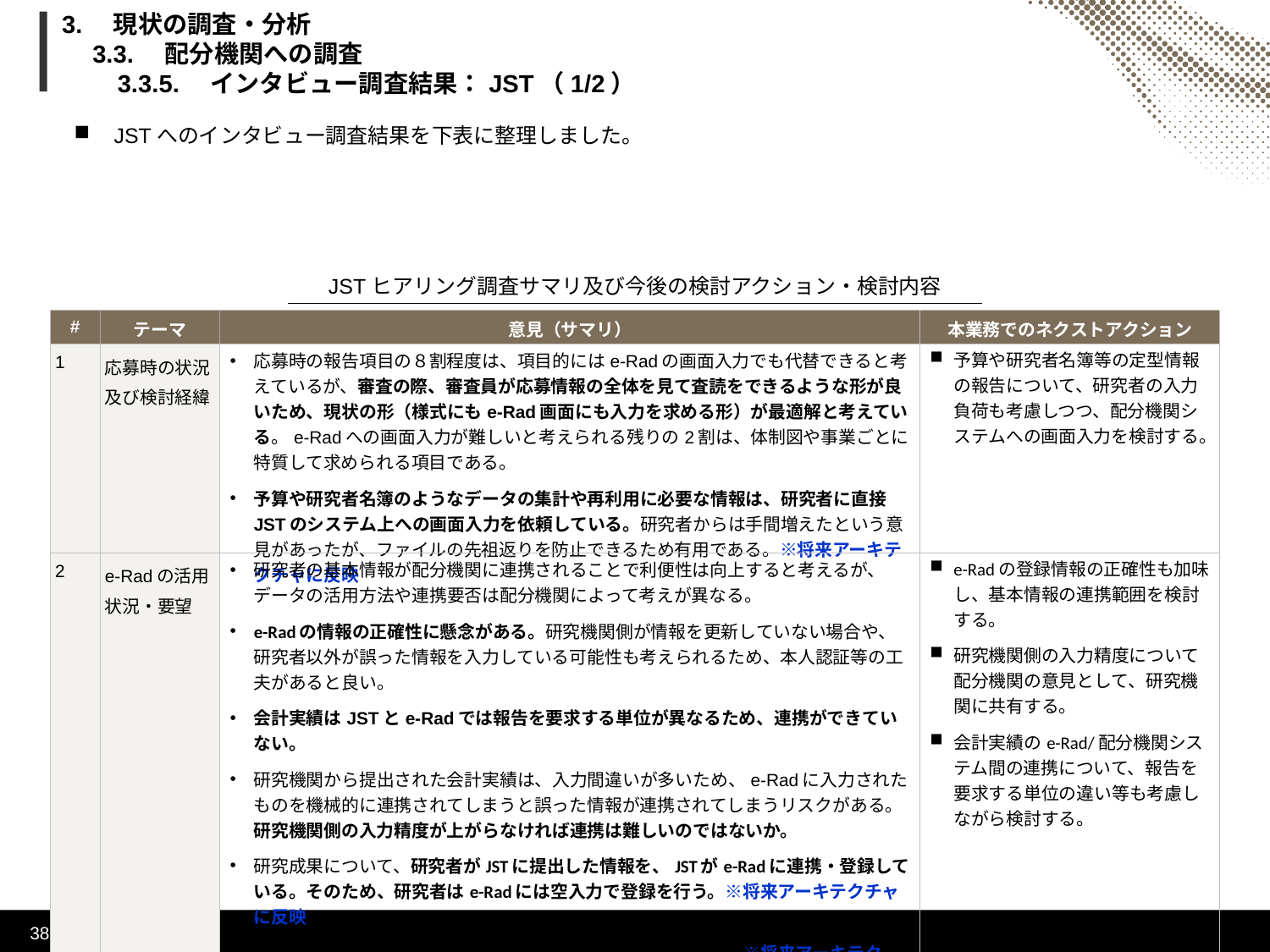

# 3.　現状の調査・分析 　3.3.　配分機関への調査 　　3.3.5.　インタビュー調査結果：JST（1/2）
JSTへのインタビュー調査結果を下表に整理しました。
JSTヒアリング調査サマリ及び今後の検討アクション・検討内容
| # | テーマ | 意見（サマリ） | 本業務でのネクストアクション |
| --- | --- | --- | --- |
| 1 | 応募時の状況及び検討経緯 | 応募時の報告項目の８割程度は、項目的にはe-Radの画面入力でも代替できると考えているが、審査の際、審査員が応募情報の全体を見て査読をできるような形が良いため、現状の形（様式にもe-Rad画面にも入力を求める形）が最適解と考えている。e-Radへの画面入力が難しいと考えられる残りの2割は、体制図や事業ごとに特質して求められる項目である。 予算や研究者名簿のようなデータの集計や再利用に必要な情報は、研究者に直接JSTのシステム上への画面入力を依頼している。研究者からは手間増えたという意見があったが、ファイルの先祖返りを防止できるため有用である。※将来アーキテクチャに反映 | 予算や研究者名簿等の定型情報の報告について、研究者の入力負荷も考慮しつつ、配分機関システムへの画面入力を検討する。 |
| 2 | e-Radの活用状況・要望 | 研究者の基本情報が配分機関に連携されることで利便性は向上すると考えるが、データの活用方法や連携要否は配分機関によって考えが異なる。 e-Radの情報の正確性に懸念がある。研究機関側が情報を更新していない場合や、研究者以外が誤った情報を入力している可能性も考えられるため、本人認証等の工夫があると良い。 会計実績はJSTとe-Radでは報告を要求する単位が異なるため、連携ができていない。 研究機関から提出された会計実績は、入力間違いが多いため、e-Radに入力されたものを機械的に連携されてしまうと誤った情報が連携されてしまうリスクがある。研究機関側の入力精度が上がらなければ連携は難しいのではないか。 研究成果について、研究者がJSTに提出した情報を、JSTがe-Radに連携・登録している。そのため、研究者はe-Radには空入力で登録を行う。※将来アーキテクチャに反映 課題管理には、e-Radの課題番号を引き継いで活用している。※将来アーキテクチャに反映 e-Radの研究者マスタをDLし、配分機関システムに取り込めるのが望ましいが、以前要求した際は、個人情報の観点から不可であった。 | e-Radの登録情報の正確性も加味し、基本情報の連携範囲を検討する。 研究機関側の入力精度について配分機関の意見として、研究機関に共有する。 会計実績のe-Rad/配分機関システム間の連携について、報告を要求する単位の違い等も考慮しながら検討する。 |